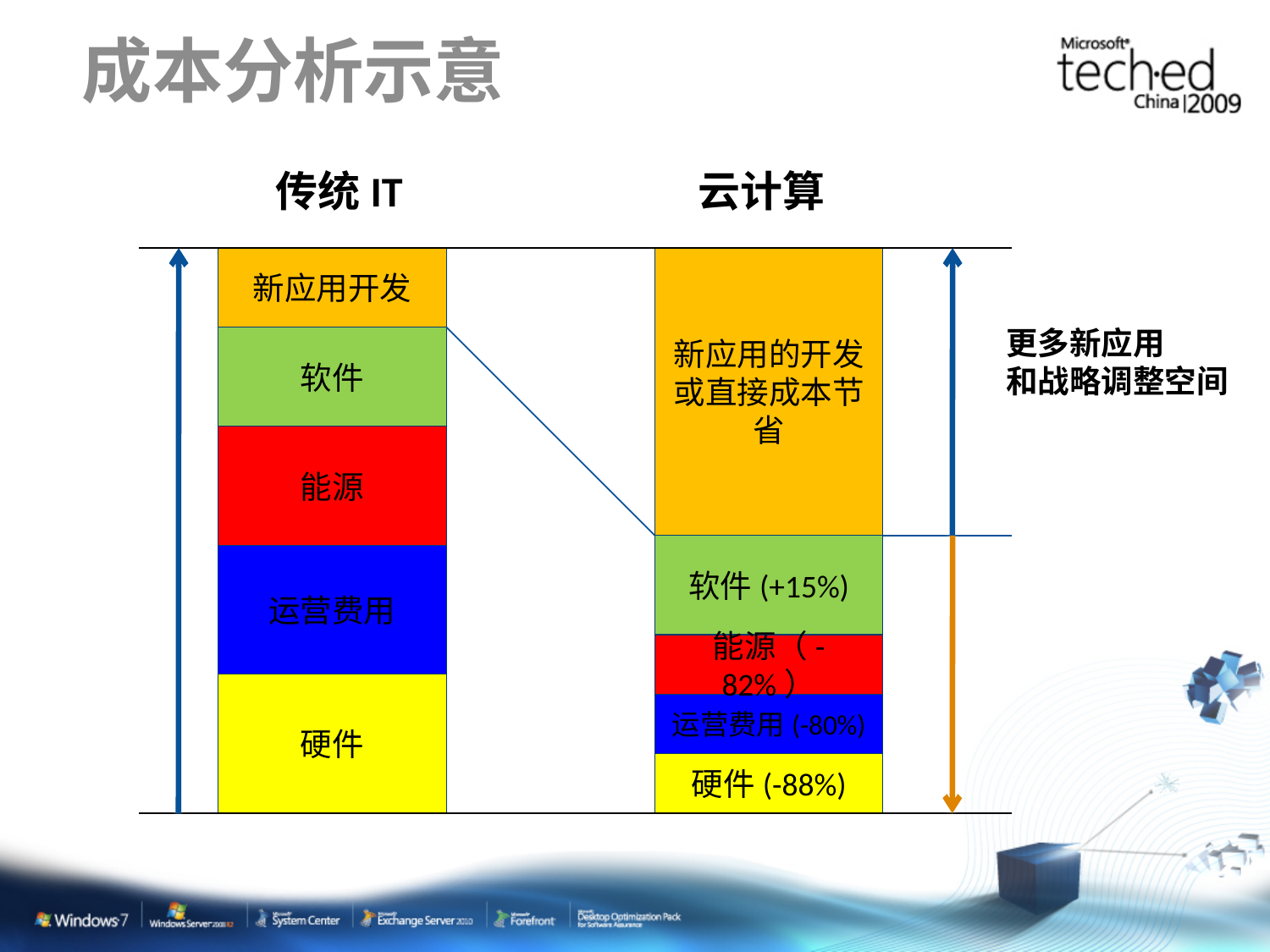

# 成本分析示意
传统IT
云计算
新应用开发
新应用的开发或直接成本节省
更多新应用
和战略调整空间
软件
能源
软件(+15%)
运营费用
能源（-82%）
硬件
运营费用(-80%)
硬件(-88%)